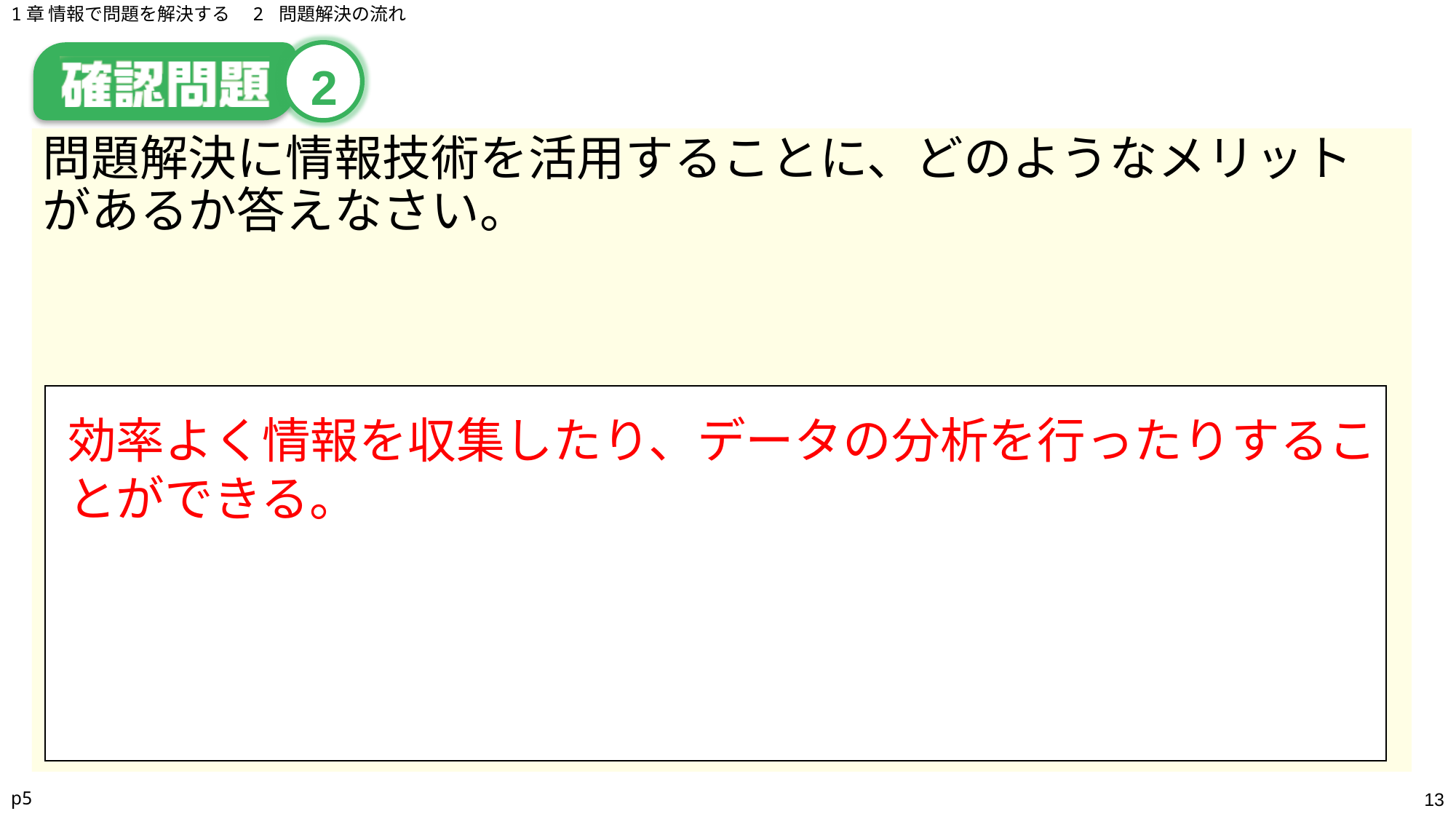

1章 情報で問題を解決する　2 問題解決の流れ

# 2
問題解決に情報技術を活用することに、どのようなメリットがあるか答えなさい。
|  |
| --- |
効率よく情報を収集したり、データの分析を行ったりすることができる。
p5
13